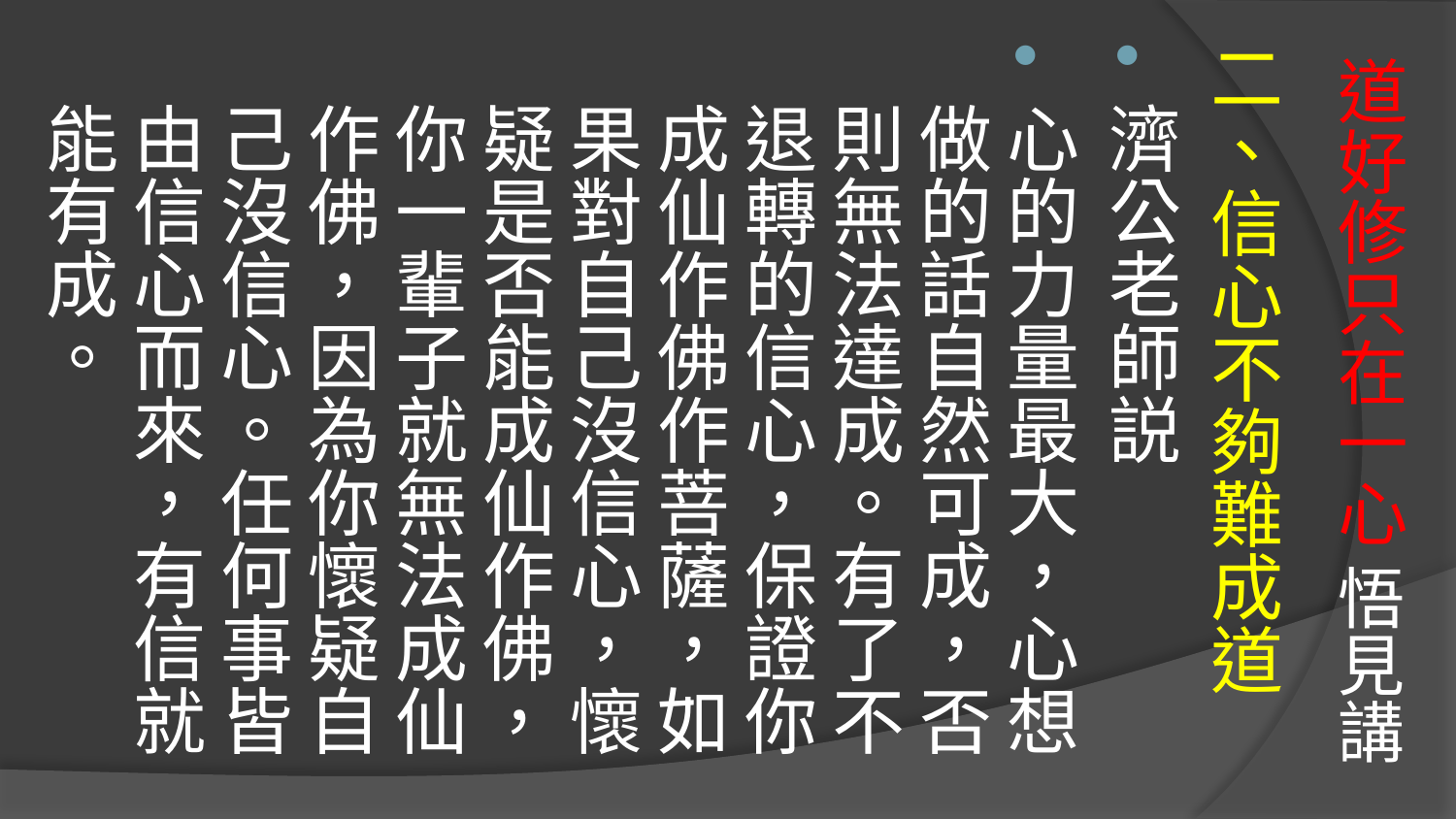

二、信心不夠難成道
濟公老師説
心的力量最大，心想做的話自然可成，否則無法達成。有了不退轉的信心，保證你成仙作佛作菩薩，如果對自己沒信心，懷疑是否能成仙作佛，你一輩子就無法成仙作佛，因為你懷疑自己沒信心。任何事皆由信心而來，有信就能有成。
# 道好修只在一心 悟見講